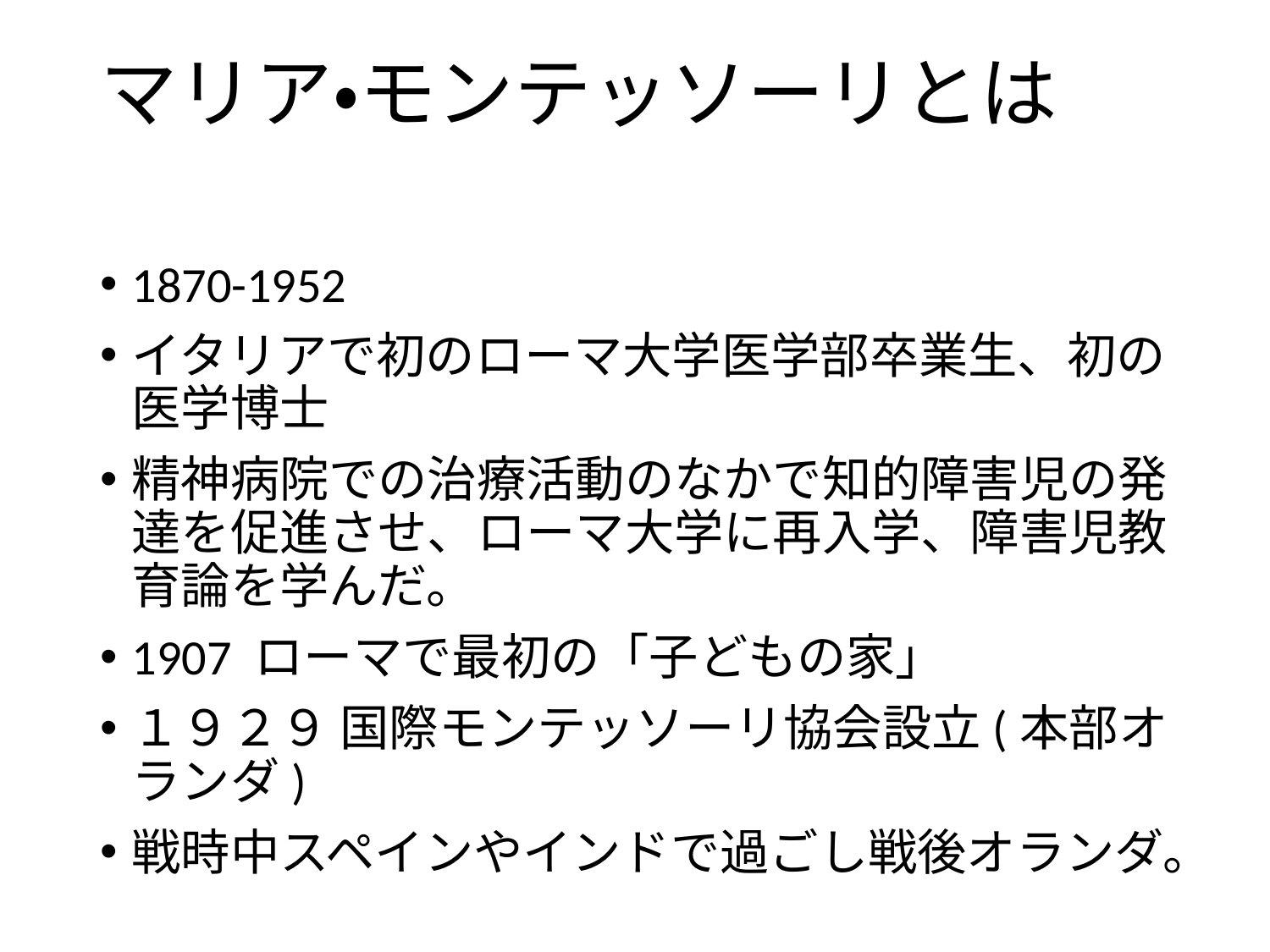

# マリア・モンテッソーリとは
1870-1952
イタリアで初のローマ大学医学部卒業生、初の医学博士
精神病院での治療活動のなかで知的障害児の発達を促進させ、ローマ大学に再入学、障害児教育論を学んだ。
1907 ローマで最初の「子どもの家」
１９２９ 国際モンテッソーリ協会設立(本部オランダ)
戦時中スペインやインドで過ごし戦後オランダ。